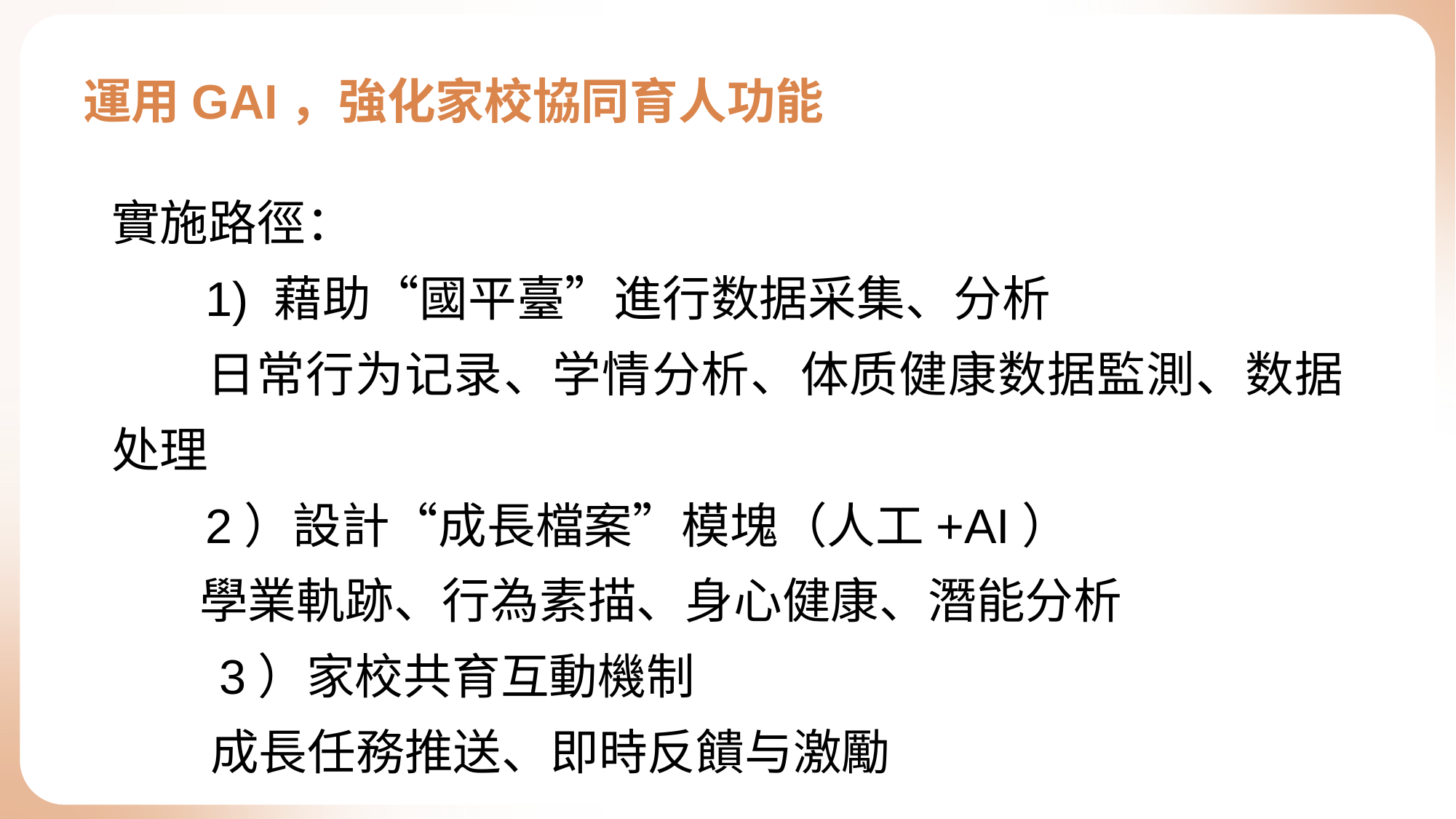

# 運用GAI，強化家校協同育人功能
實施路徑：
       1) 藉助“國平臺”進行数据采集、分析
       日常行为记录、学情分析、体质健康数据監測、数据处理
       2）設計“成長檔案”模塊（人工+AI）
       學業軌跡、行為素描、身心健康、潛能分析
        3）家校共育互動機制
        成長任務推送、即時反饋与激勵